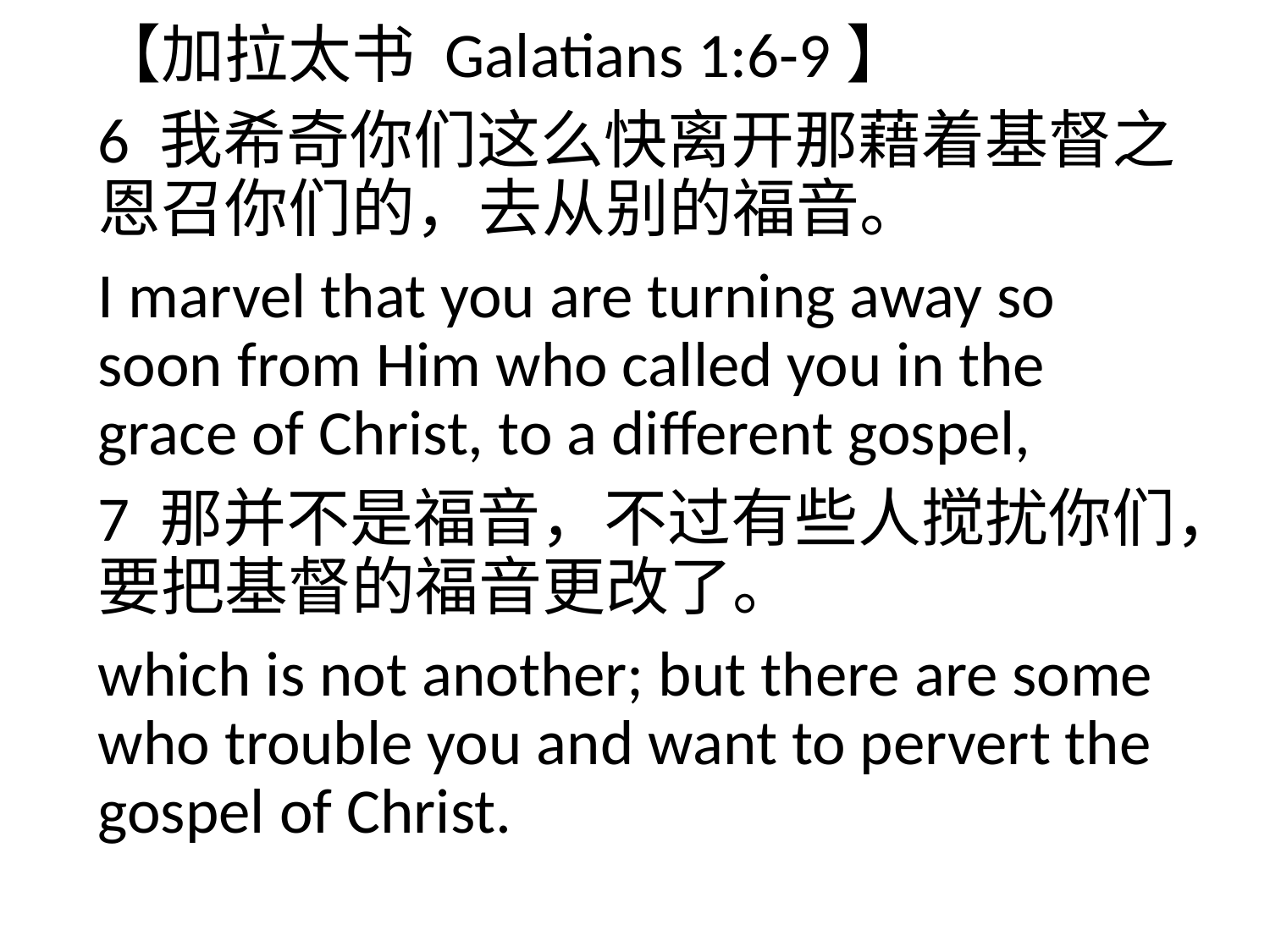

【加拉太书 Galatians 1:6-9】
6 我希奇你们这么快离开那藉着基督之恩召你们的，去从别的福音。
I marvel that you are turning away so soon from Him who called you in the grace of Christ, to a different gospel,
7 那并不是福音，不过有些人搅扰你们，要把基督的福音更改了。
which is not another; but there are some who trouble you and want to pervert the gospel of Christ.